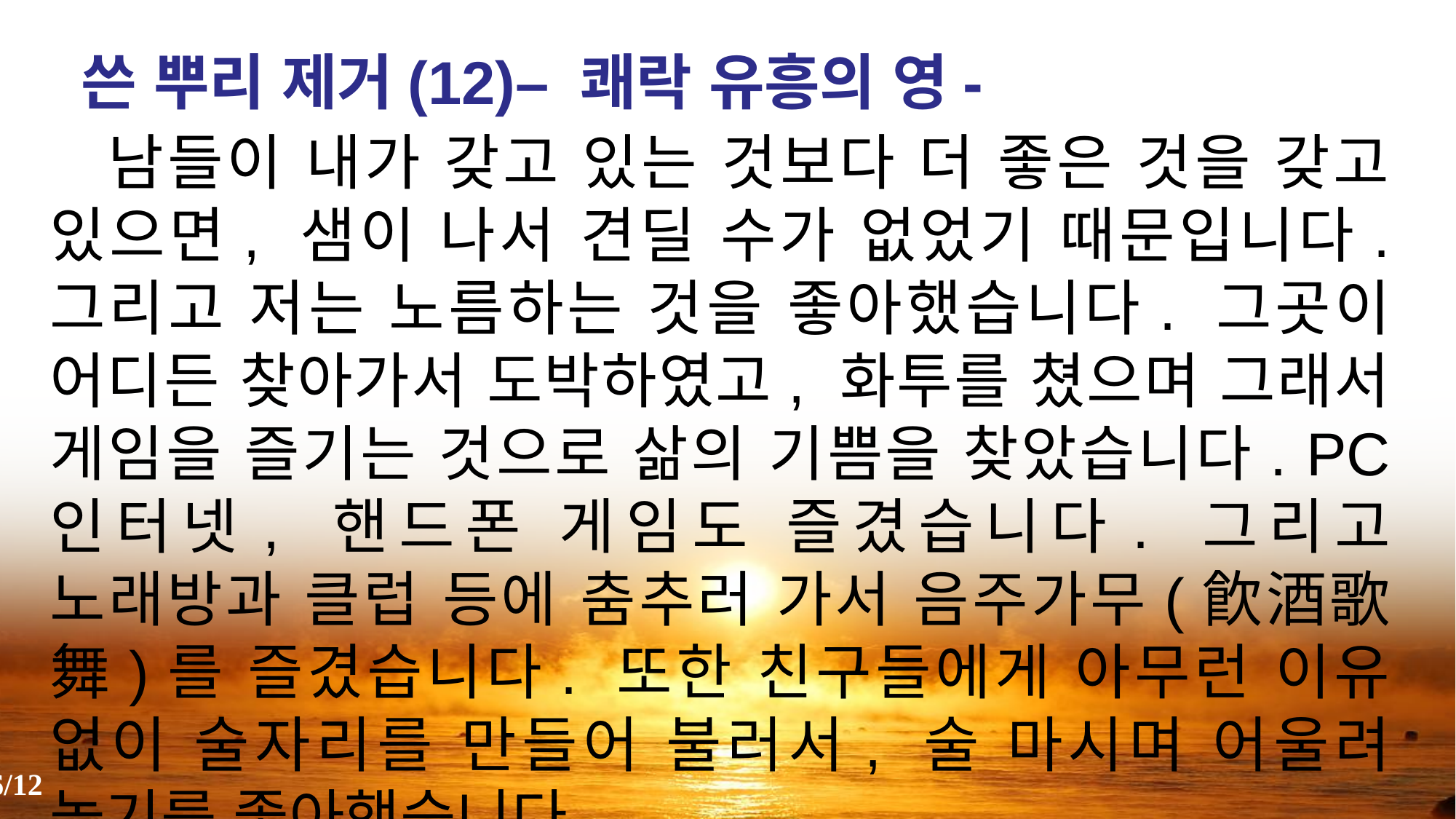

쓴 뿌리 제거(12)– 쾌락 유흥의 영-
  남들이 내가 갖고 있는 것보다 더 좋은 것을 갖고 있으면, 샘이 나서 견딜 수가 없었기 때문입니다. 그리고 저는 노름하는 것을 좋아했습니다. 그곳이 어디든 찾아가서 도박하였고, 화투를 쳤으며 그래서 게임을 즐기는 것으로 삶의 기쁨을 찾았습니다. PC 인터넷, 핸드폰 게임도 즐겼습니다. 그리고 노래방과 클럽 등에 춤추러 가서 음주가무(飮酒歌舞)를 즐겼습니다. 또한 친구들에게 아무런 이유 없이 술자리를 만들어 불러서, 술 마시며 어울려 놀기를 좋아했습니다.